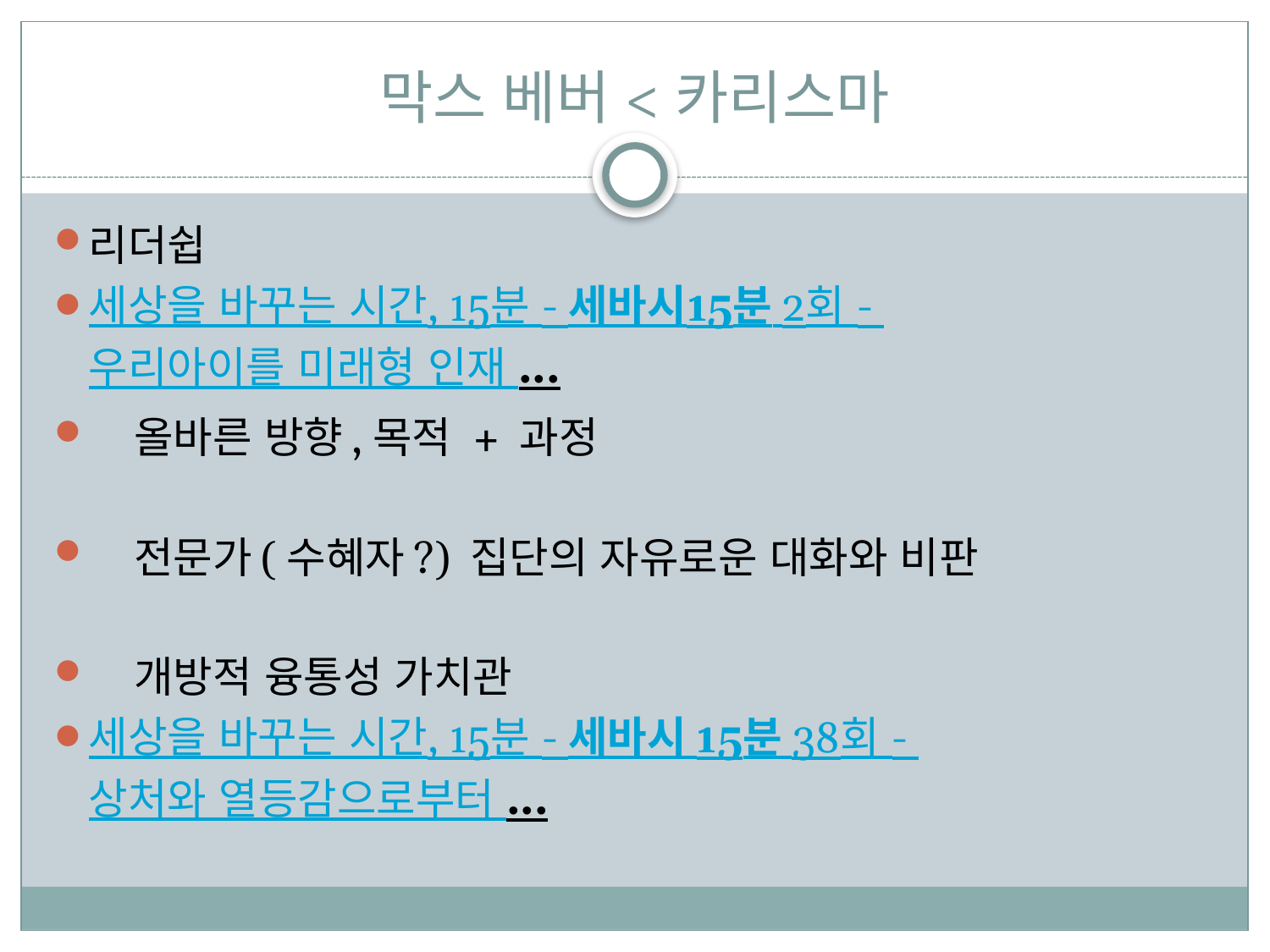

# 막스 베버<카리스마
리더쉽
세상을 바꾸는 시간, 15분 - 세바시15분 2회 - 우리아이를 미래형 인재 ...
   올바른 방향,목적 + 과정

   전문가(수혜자?) 집단의 자유로운 대화와 비판

   개방적 융통성 가치관
세상을 바꾸는 시간, 15분 - 세바시 15분 38회 - 상처와 열등감으로부터 ...